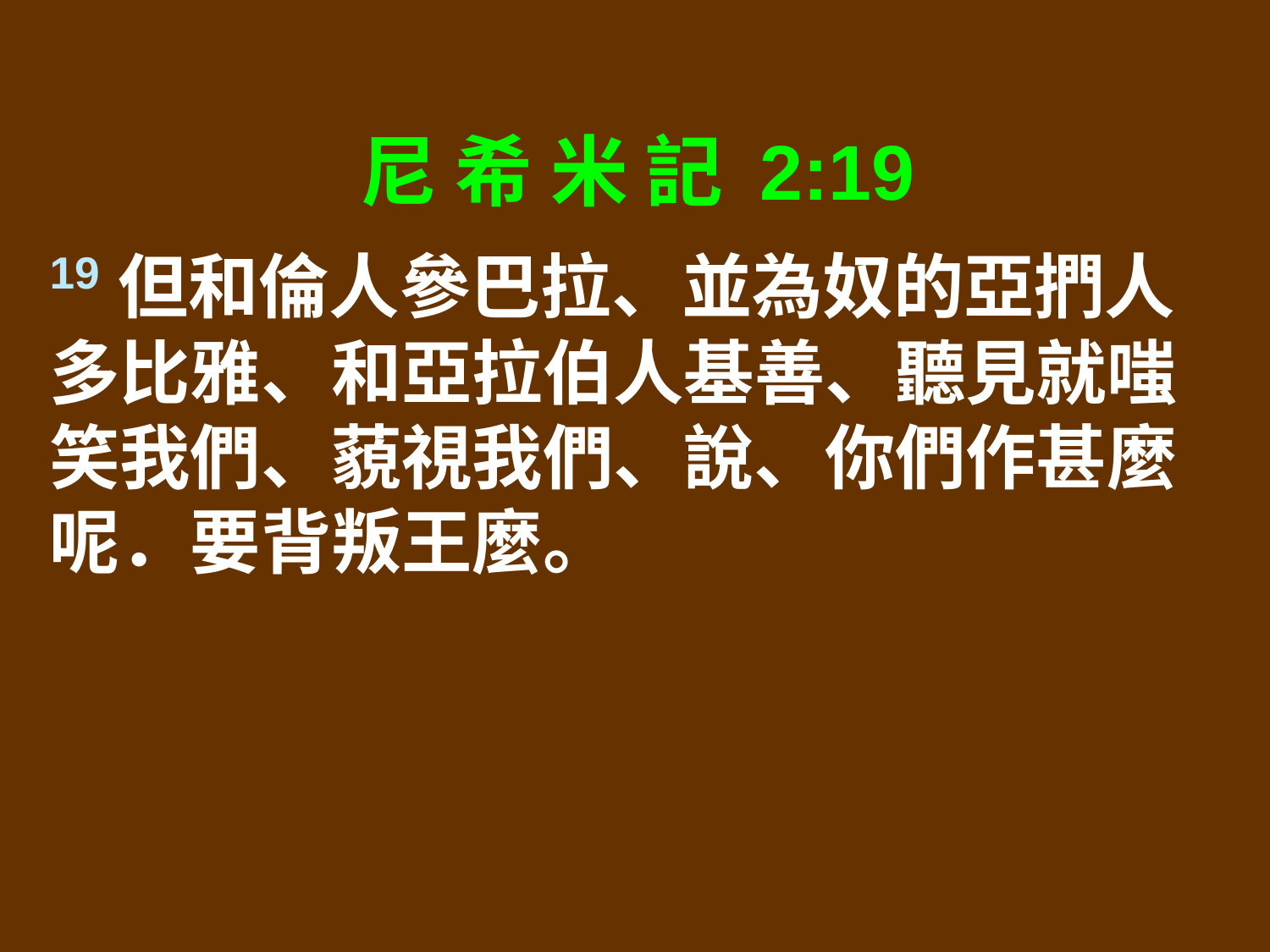

尼 希 米 記 2:19
19但和倫人參巴拉、並為奴的亞捫人多比雅、和亞拉伯人基善、聽見就嗤笑我們、藐視我們、說、你們作甚麼呢．要背叛王麼。